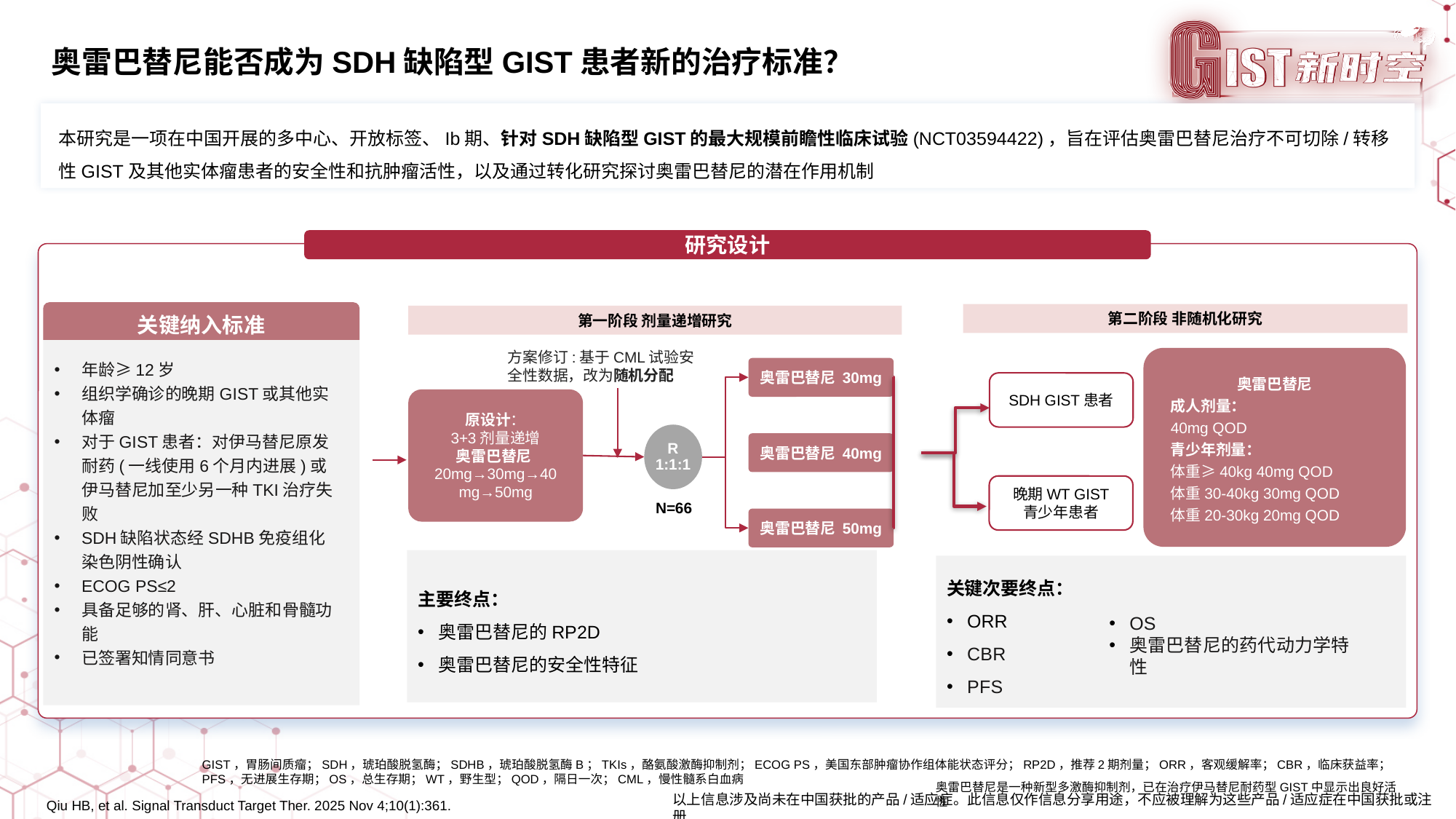

奥雷巴替尼能否成为SDH缺陷型GIST患者新的治疗标准？

本研究是一项在中国开展的多中心、开放标签、Ib期、针对SDH缺陷型GIST的最大规模前瞻性临床试验(NCT03594422)，旨在评估奥雷巴替尼治疗不可切除/转移性GIST及其他实体瘤患者的安全性和抗肿瘤活性，以及通过转化研究探讨奥雷巴替尼的潜在作用机制
研究设计

关键纳入标准
第二阶段 非随机化研究
第一阶段 剂量递增研究
年龄≥12岁
组织学确诊的晚期GIST或其他实体瘤
对于GIST患者：对伊马替尼原发耐药(一线使用6个月内进展)或伊马替尼加至少另一种TKI治疗失败
SDH缺陷状态经SDHB免疫组化染色阴性确认
ECOG PS≤2
具备足够的肾、肝、心脏和骨髓功能
已签署知情同意书
奥雷巴替尼
成人剂量：
40mg QOD
青少年剂量：
体重≥40kg 40mg QOD
体重30-40kg 30mg QOD
体重20-30kg 20mg QOD
方案修订:基于CML试验安全性数据，改为随机分配
奥雷巴替尼 30mg

SDH GIST患者
原设计：
3+3剂量递增
奥雷巴替尼20mg→30mg→40mg→50mg
R
1:1:1
奥雷巴替尼 40mg

晚期WT GIST
青少年患者
N=66
奥雷巴替尼 50mg
主要终点：
奥雷巴替尼的RP2D
奥雷巴替尼的安全性特征
关键次要终点：
ORR
CBR
PFS
OS
奥雷巴替尼的药代动力学特性
GIST，胃肠间质瘤；SDH，琥珀酸脱氢酶；SDHB，琥珀酸脱氢酶B；TKIs，酪氨酸激酶抑制剂；ECOG PS，美国东部肿瘤协作组体能状态评分；RP2D，推荐2期剂量；ORR，客观缓解率；CBR，临床获益率；PFS，无进展生存期；OS，总生存期；WT，野生型；QOD，隔日一次；CML，慢性髓系白血病
奥雷巴替尼是一种新型多激酶抑制剂，已在治疗伊马替尼耐药型GIST中显示出良好活性
Qiu HB, et al. Signal Transduct Target Ther. 2025 Nov 4;10(1):361.